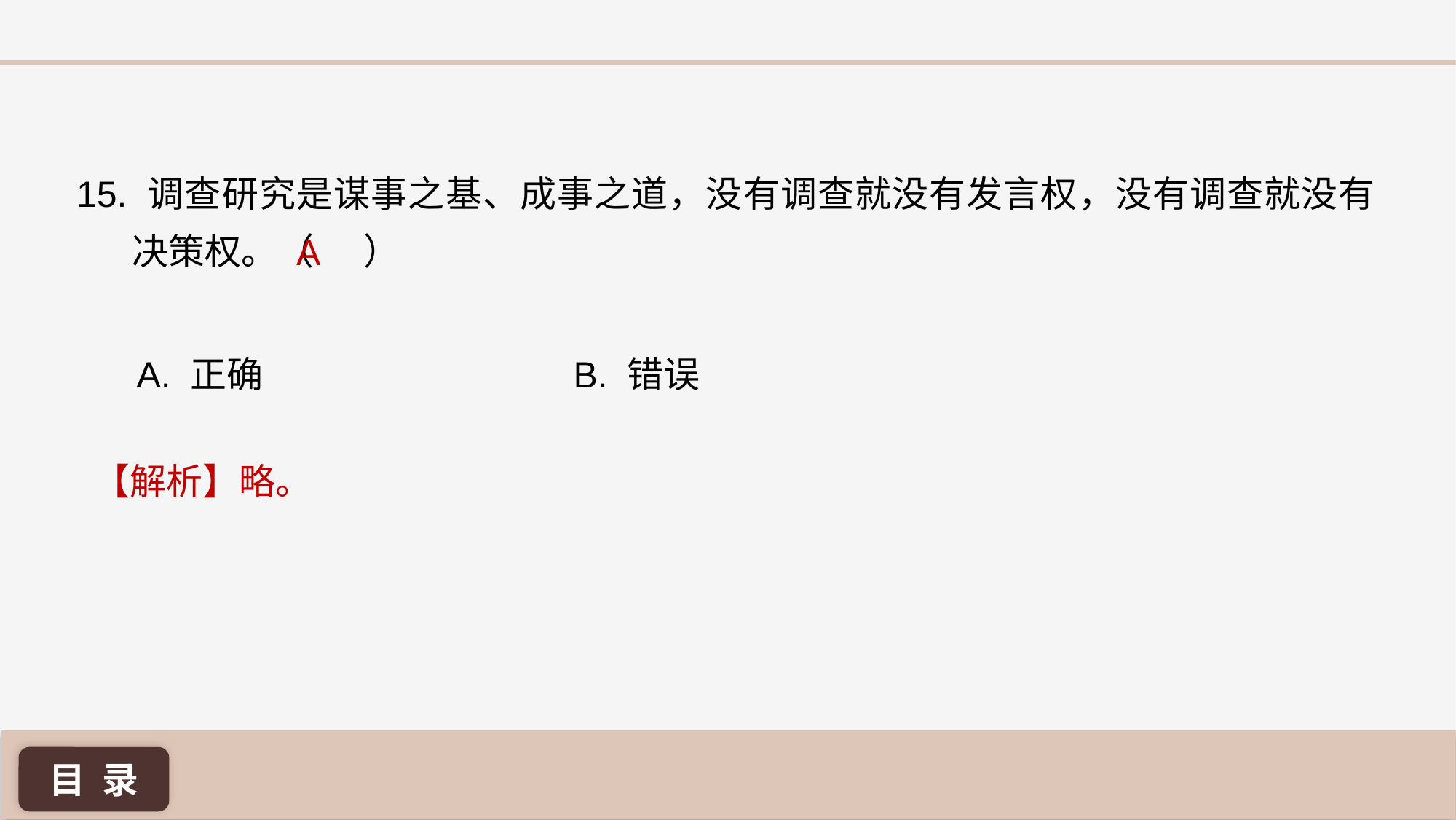

15. 调查研究是谋事之基、成事之道，没有调查就没有发言权，没有调查就没有决策权。（      ）
A
A. 正确 			B. 错误
【解析】略。